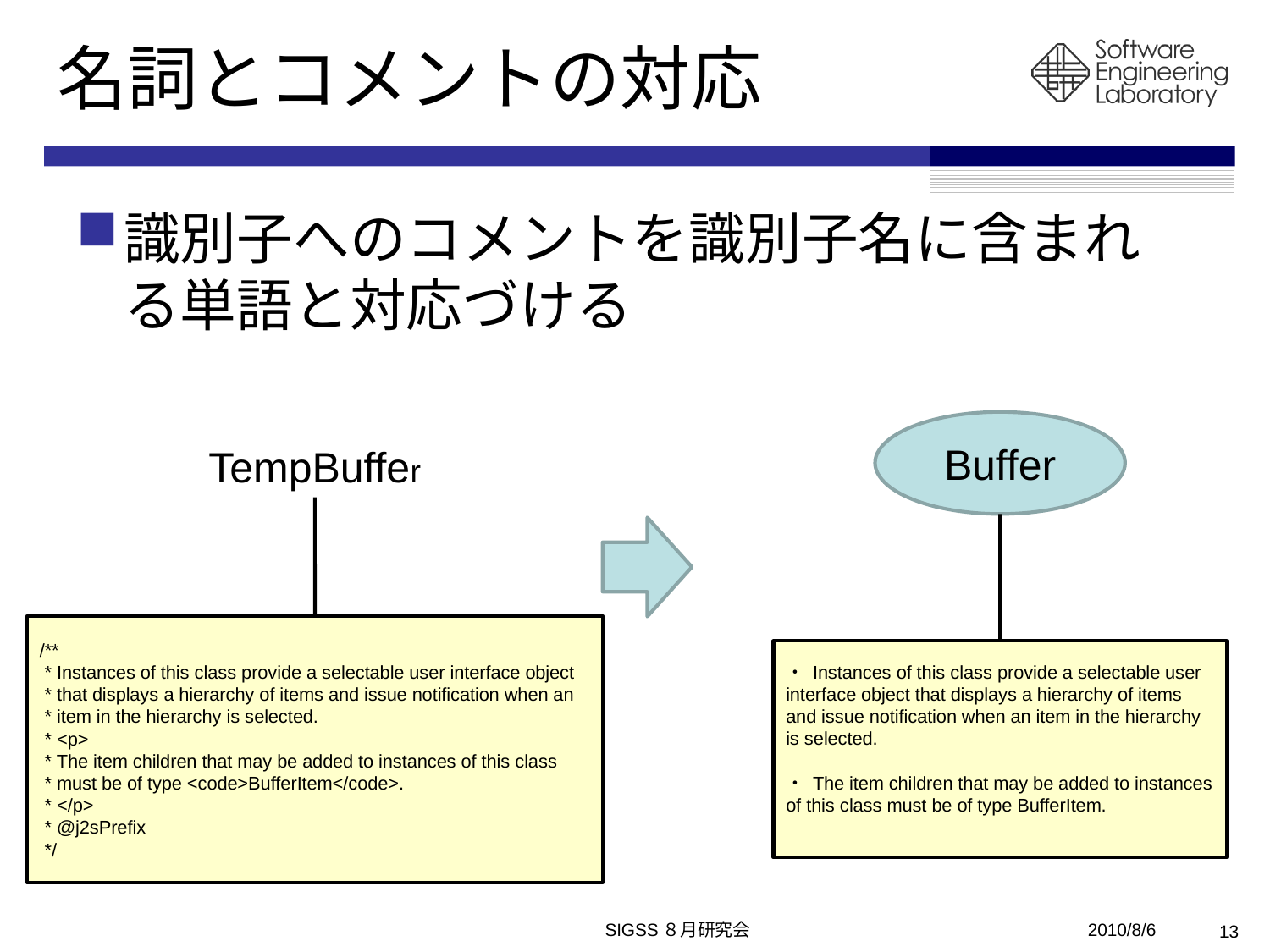

# 名詞とコメントの対応
識別子へのコメントを識別子名に含まれる単語と対応づける
Buffer
TempBuffer

/**
 * Instances of this class provide a selectable user interface object
 * that displays a hierarchy of items and issue notification when an
 * item in the hierarchy is selected.
 * <p>
 * The item children that may be added to instances of this class
 * must be of type <code>BufferItem</code>.
 * </p>
 * @j2sPrefix
 */
・ Instances of this class provide a selectable user interface object that displays a hierarchy of items and issue notification when an item in the hierarchy is selected.

・ The item children that may be added to instances of this class must be of type BufferItem.

SIGSS８月研究会
2010/8/6
13